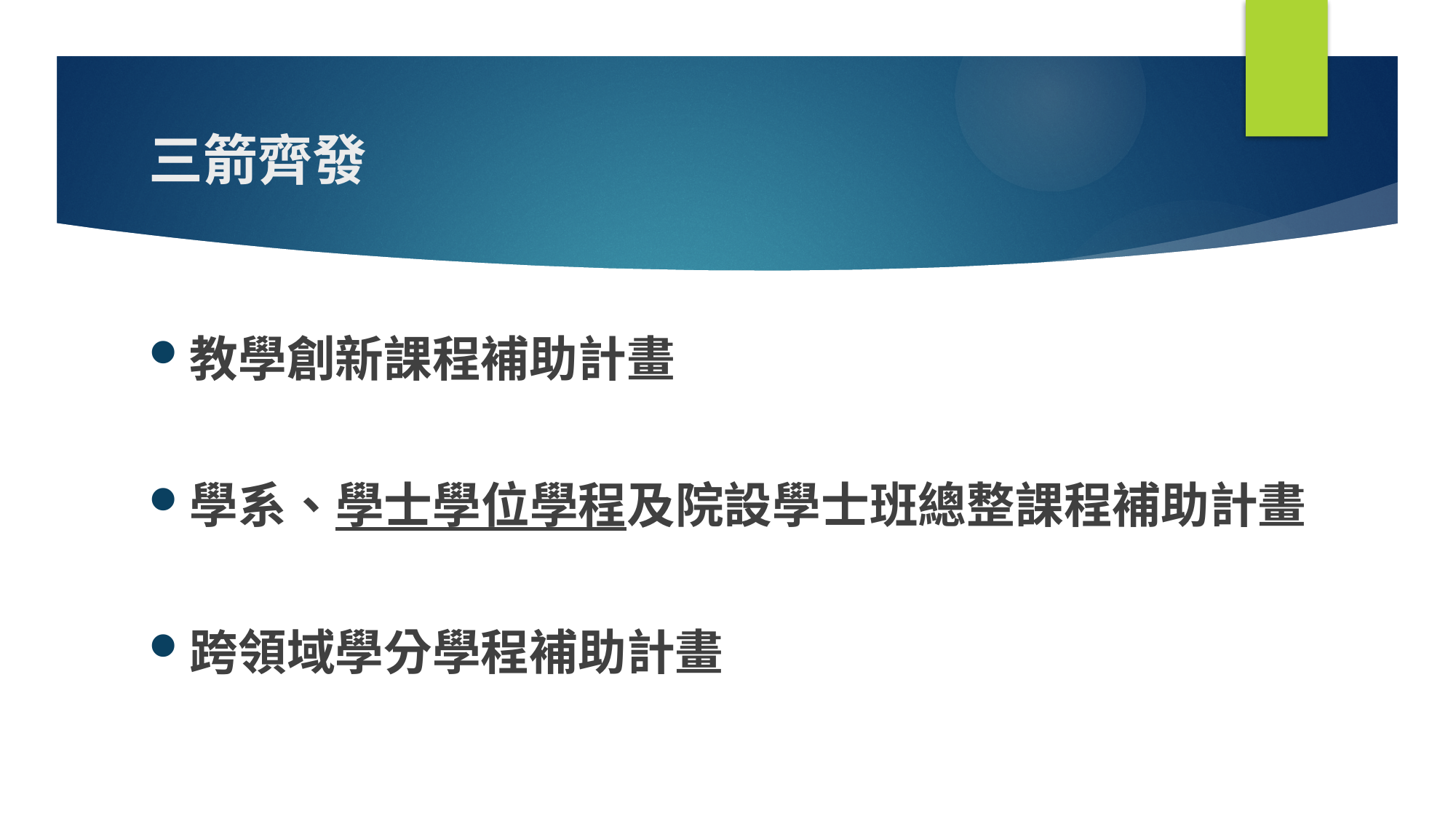

# 三箭齊發
教學創新課程補助計畫

學系、學士學位學程及院設學士班總整課程補助計畫

跨領域學分學程補助計畫